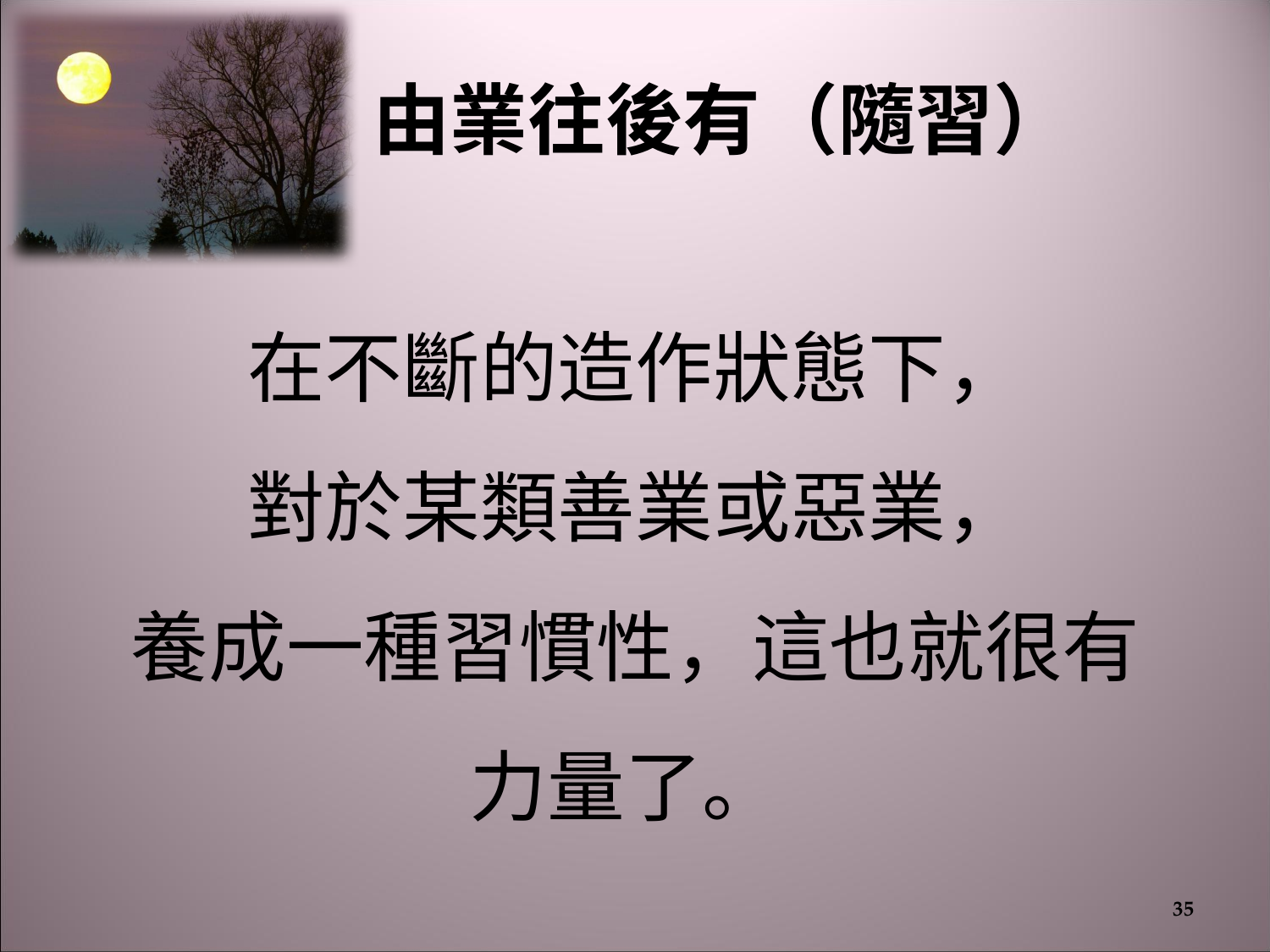

# 由業往後有（隨習）
在不斷的造作狀態下，
對於某類善業或惡業，
養成一種習慣性，這也就很有力量了。

35